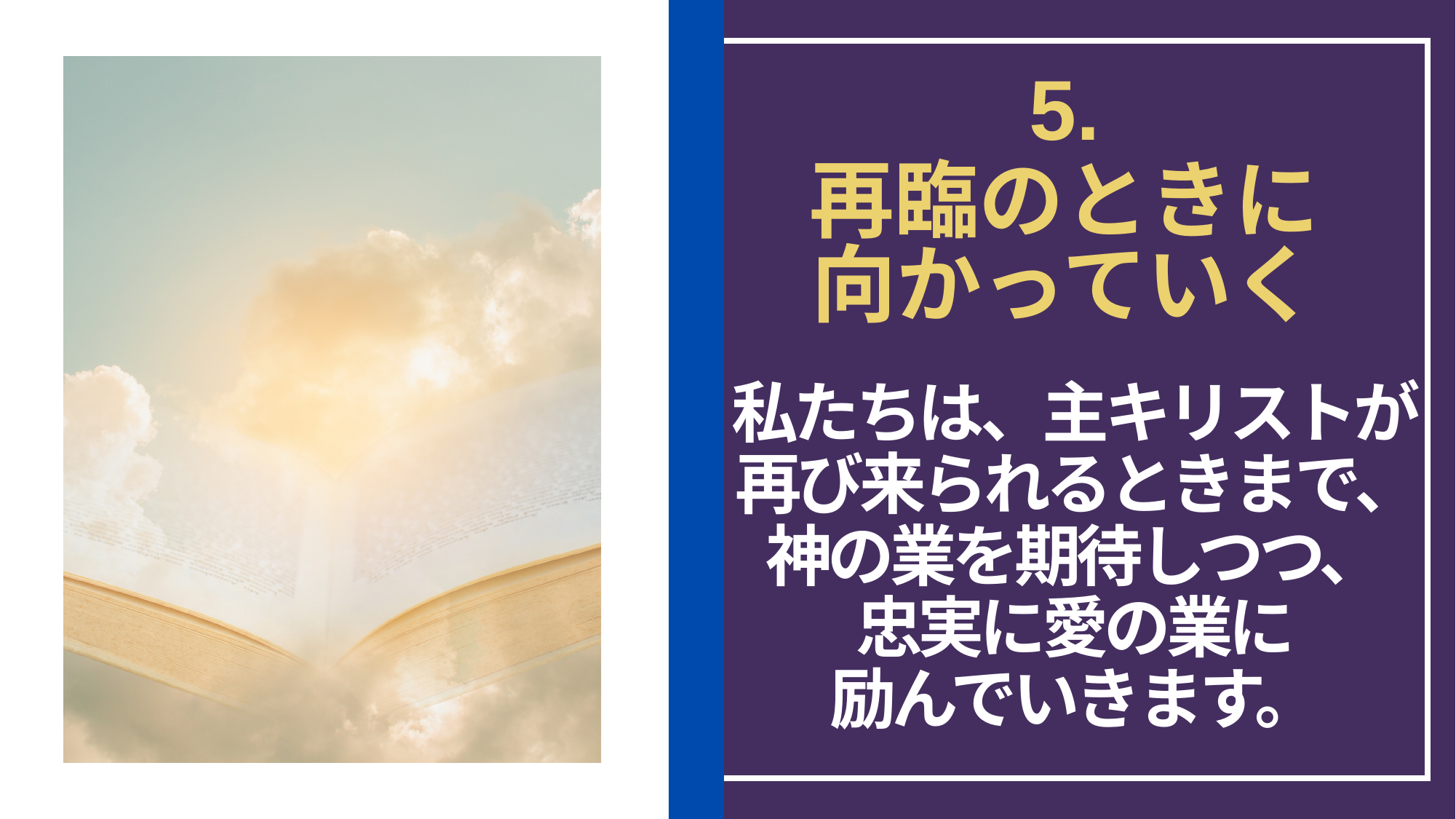

5.
再臨のときに
向かっていく
私たちは、主キリストが
再び来られるときまで、神の業を期待しつつ、
忠実に愛の業に
励んでいきます。